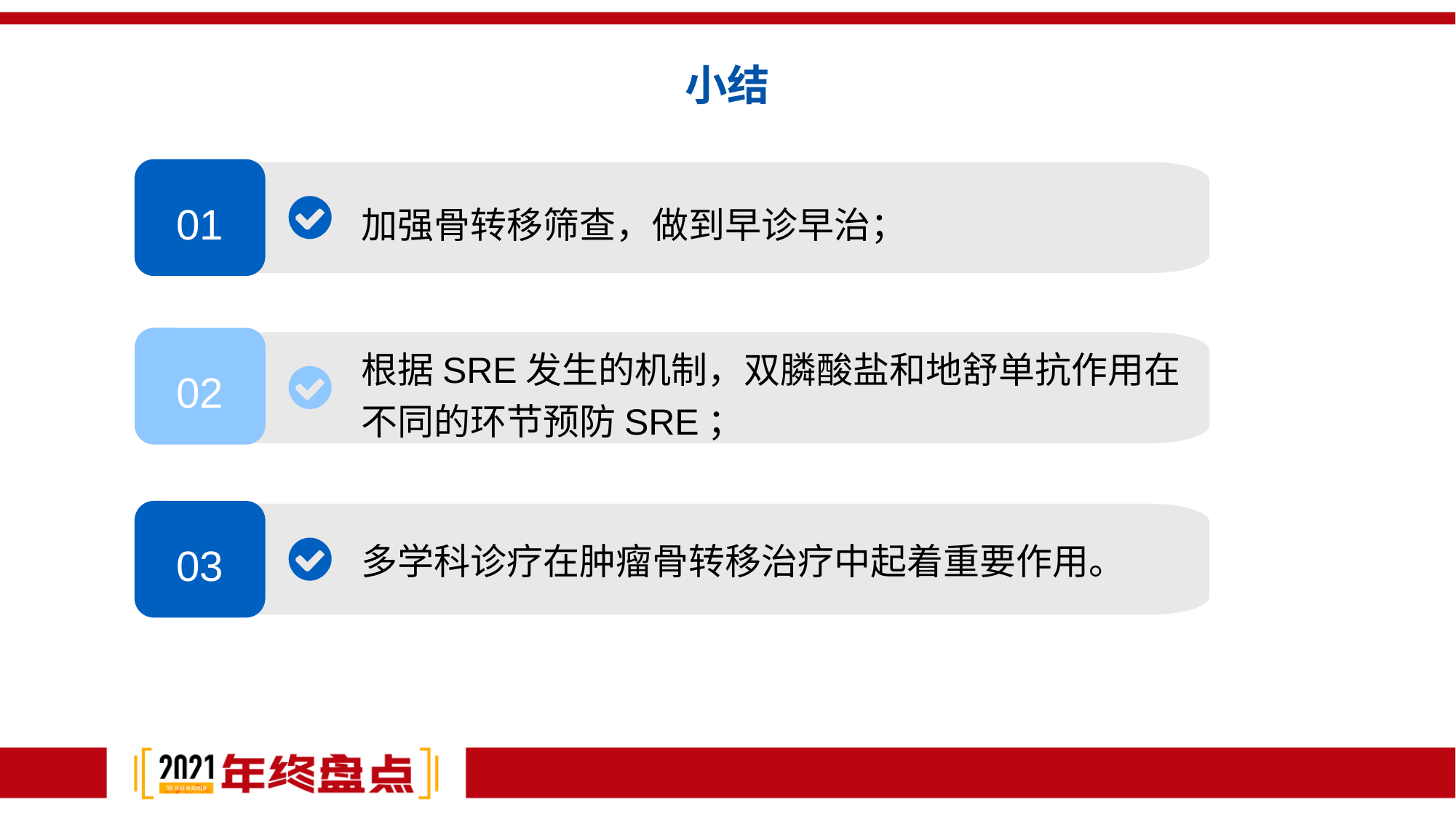

# 小结
01

加强骨转移筛查，做到早诊早治；

02

根据SRE发生的机制，双膦酸盐和地舒单抗作用在不同的环节预防SRE；

03

多学科诊疗在肿瘤骨转移治疗中起着重要作用。